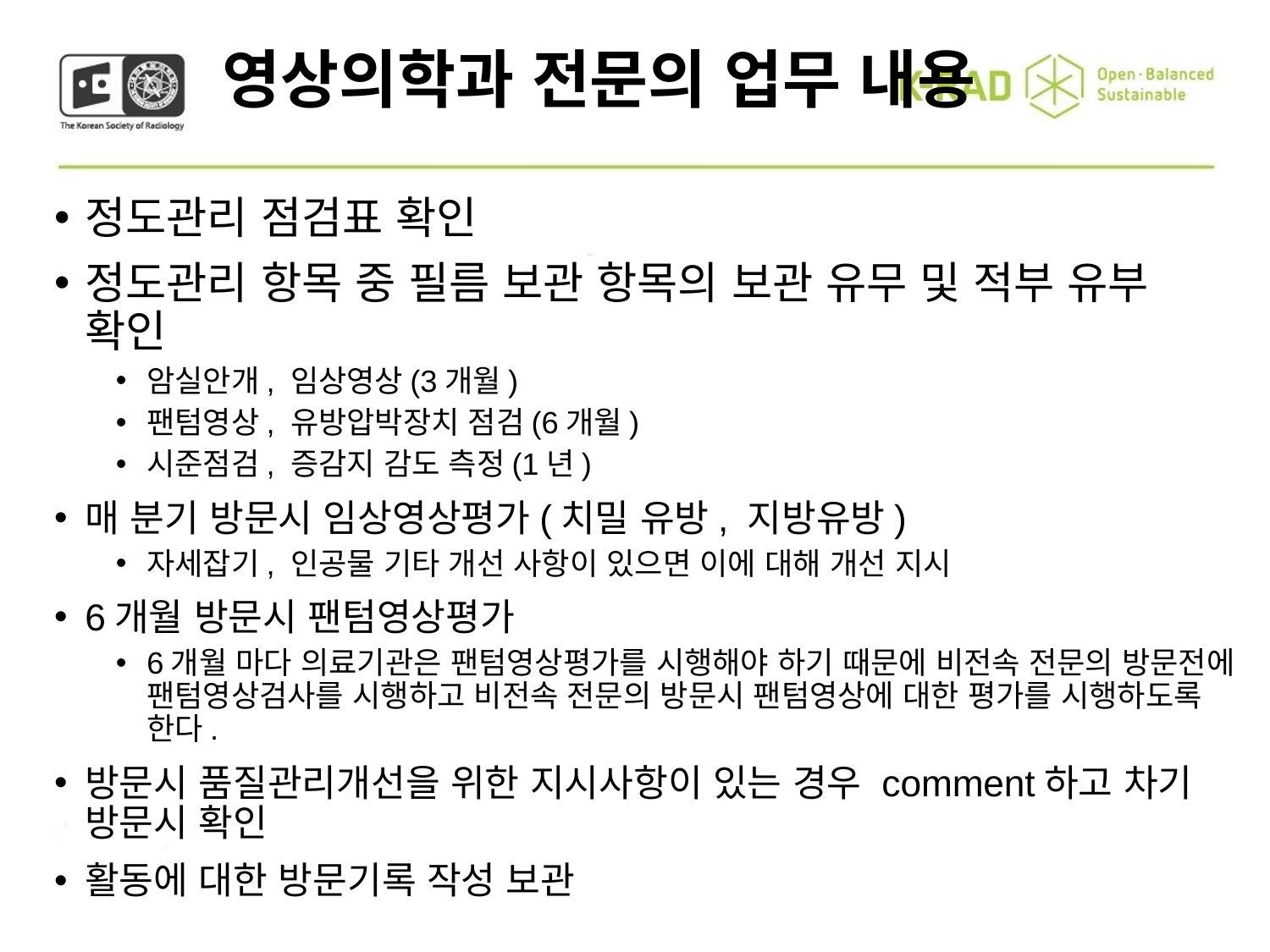

영상의학과 전문의 업무 내용
정도관리 점검표 확인
정도관리 항목 중 필름 보관 항목의 보관 유무 및 적부 유부 확인
암실안개, 임상영상(3개월)
팬텀영상, 유방압박장치 점검(6개월)
시준점검, 증감지 감도 측정(1년)
매 분기 방문시 임상영상평가(치밀 유방, 지방유방)
자세잡기, 인공물 기타 개선 사항이 있으면 이에 대해 개선 지시
6개월 방문시 팬텀영상평가
6개월 마다 의료기관은 팬텀영상평가를 시행해야 하기 때문에 비전속 전문의 방문전에 팬텀영상검사를 시행하고 비전속 전문의 방문시 팬텀영상에 대한 평가를 시행하도록 한다.
방문시 품질관리개선을 위한 지시사항이 있는 경우 comment하고 차기 방문시 확인
활동에 대한 방문기록 작성 보관